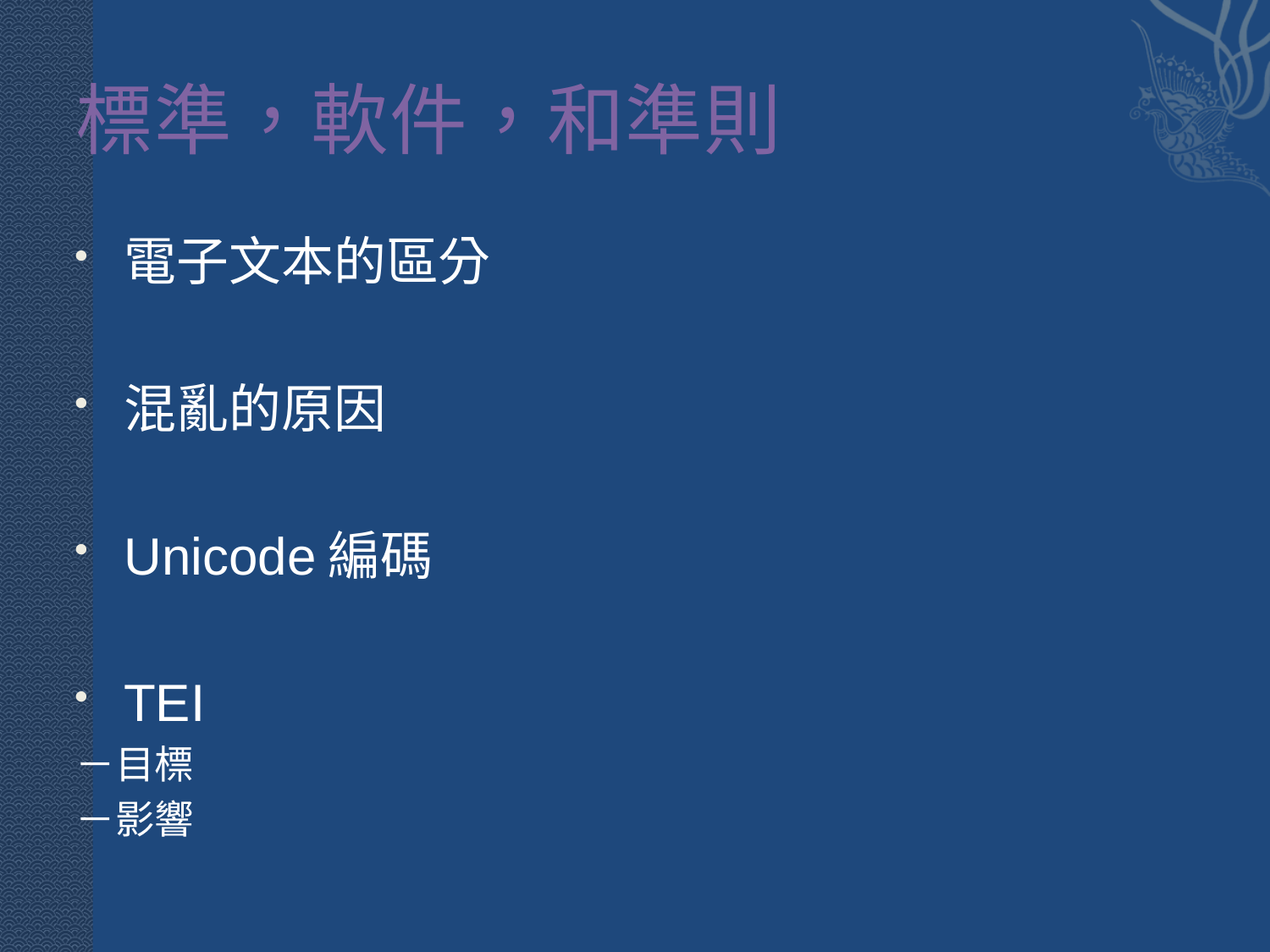

# 標準，軟件，和準則
電子文本的區分

混亂的原因

Unicode編碼

TEI
－目標
－影響